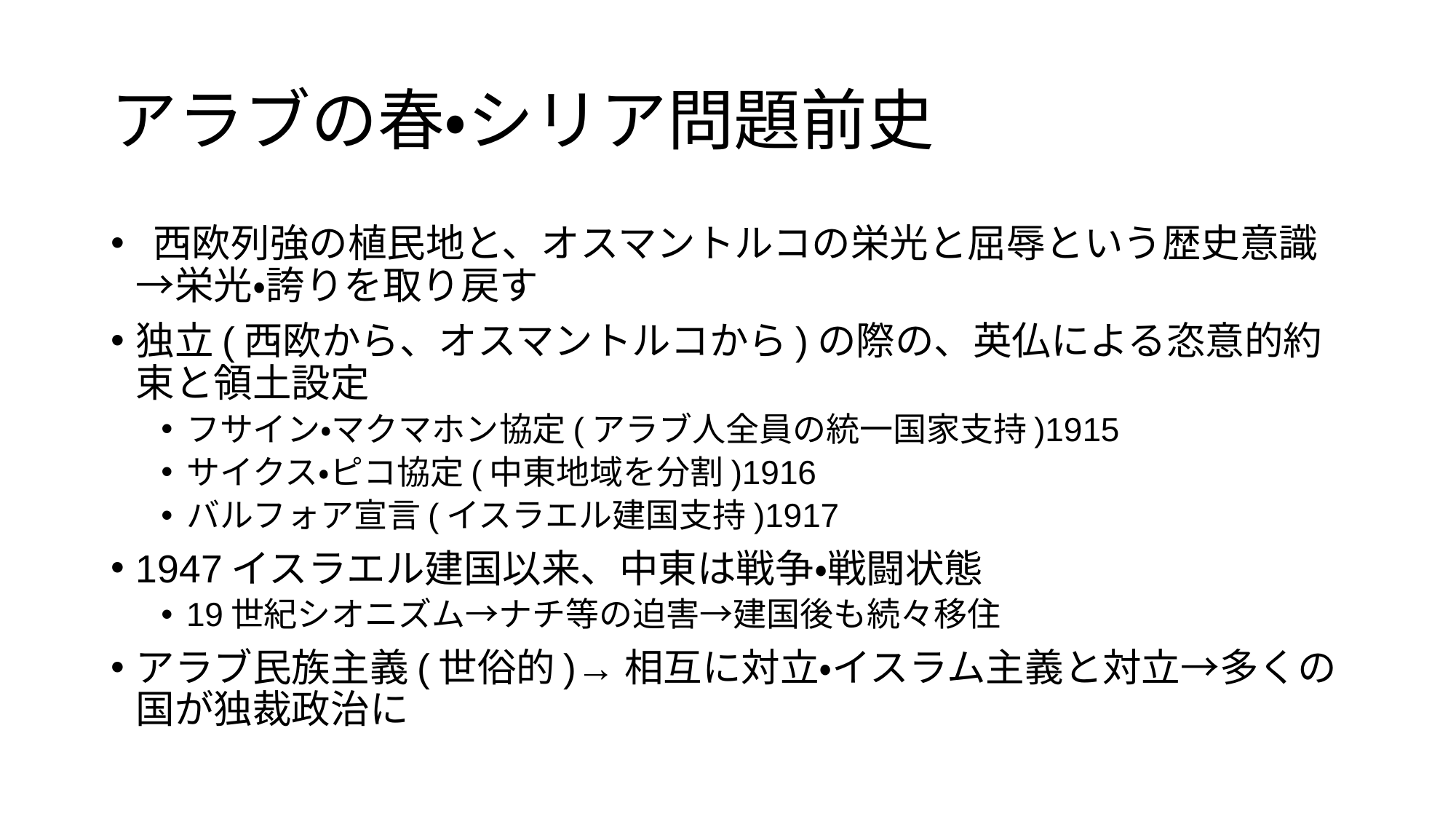

# アラブの春・シリア問題前史
 西欧列強の植民地と、オスマントルコの栄光と屈辱という歴史意識→栄光・誇りを取り戻す
独立(西欧から、オスマントルコから)の際の、英仏による恣意的約束と領土設定
フサイン・マクマホン協定(アラブ人全員の統一国家支持)1915
サイクス・ピコ協定(中東地域を分割)1916
バルフォア宣言(イスラエル建国支持)1917
1947イスラエル建国以来、中東は戦争・戦闘状態
19世紀シオニズム→ナチ等の迫害→建国後も続々移住
アラブ民族主義(世俗的)→相互に対立・イスラム主義と対立→多くの国が独裁政治に